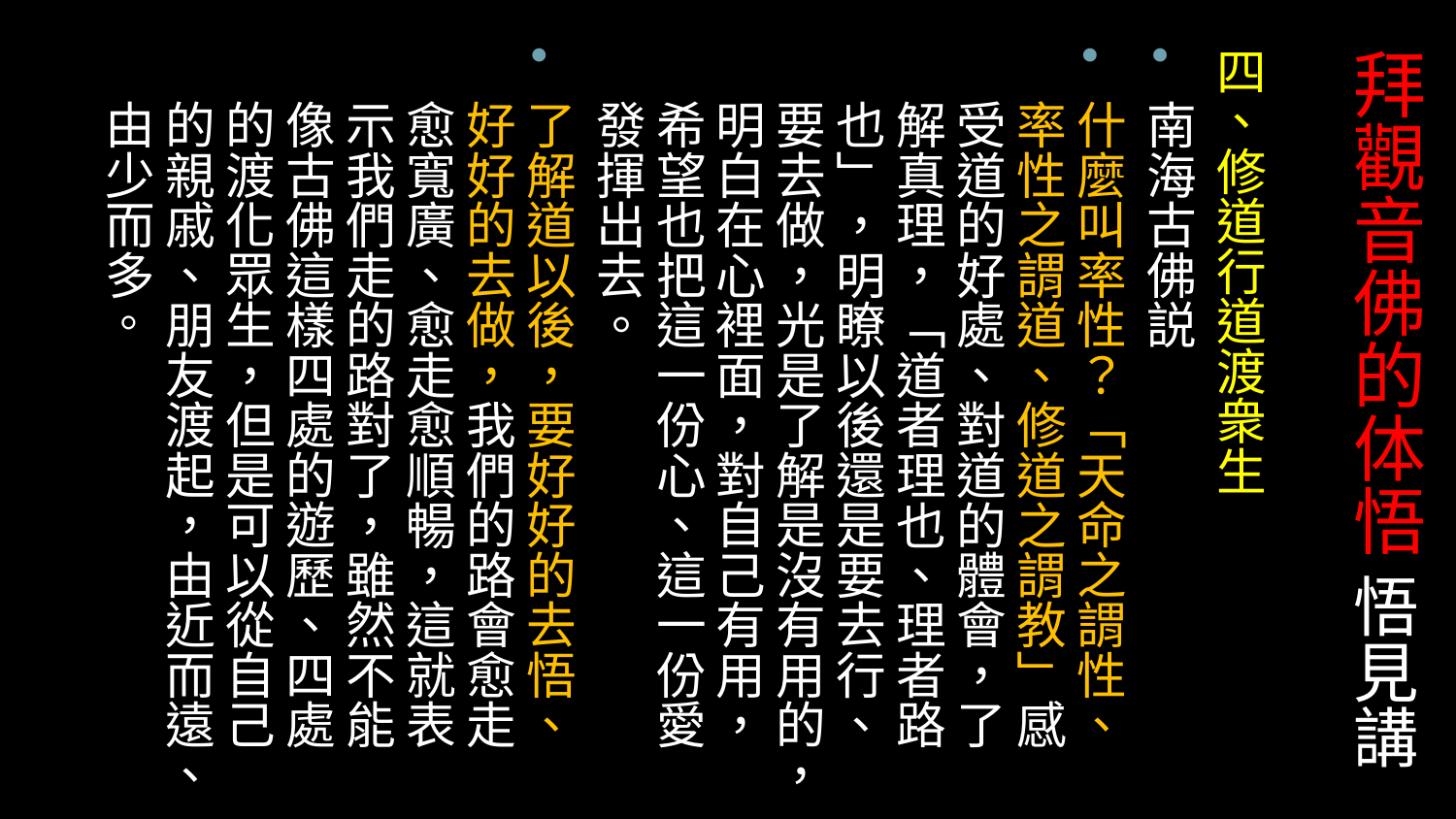

# 拜觀音佛的体悟 悟見講
四、修道行道渡衆生
南海古佛説
什麼叫率性？「天命之謂性、率性之謂道、修道之謂教」感受道的好處、對道的體會，了解真理，「道者理也、理者路也」，明瞭以後還是要去行、要去做，光是了解是沒有用的，明白在心裡面，對自己有用，希望也把這一份心、這一份愛發揮出去。
了解道以後，要好好的去悟、好好的去做，我們的路會愈走愈寬廣、愈走愈順暢，這就表示我們走的路對了，雖然不能像古佛這樣四處的遊歷、四處的渡化眾生，但是可以從自己的親戚、朋友渡起，由近而遠、由少而多。